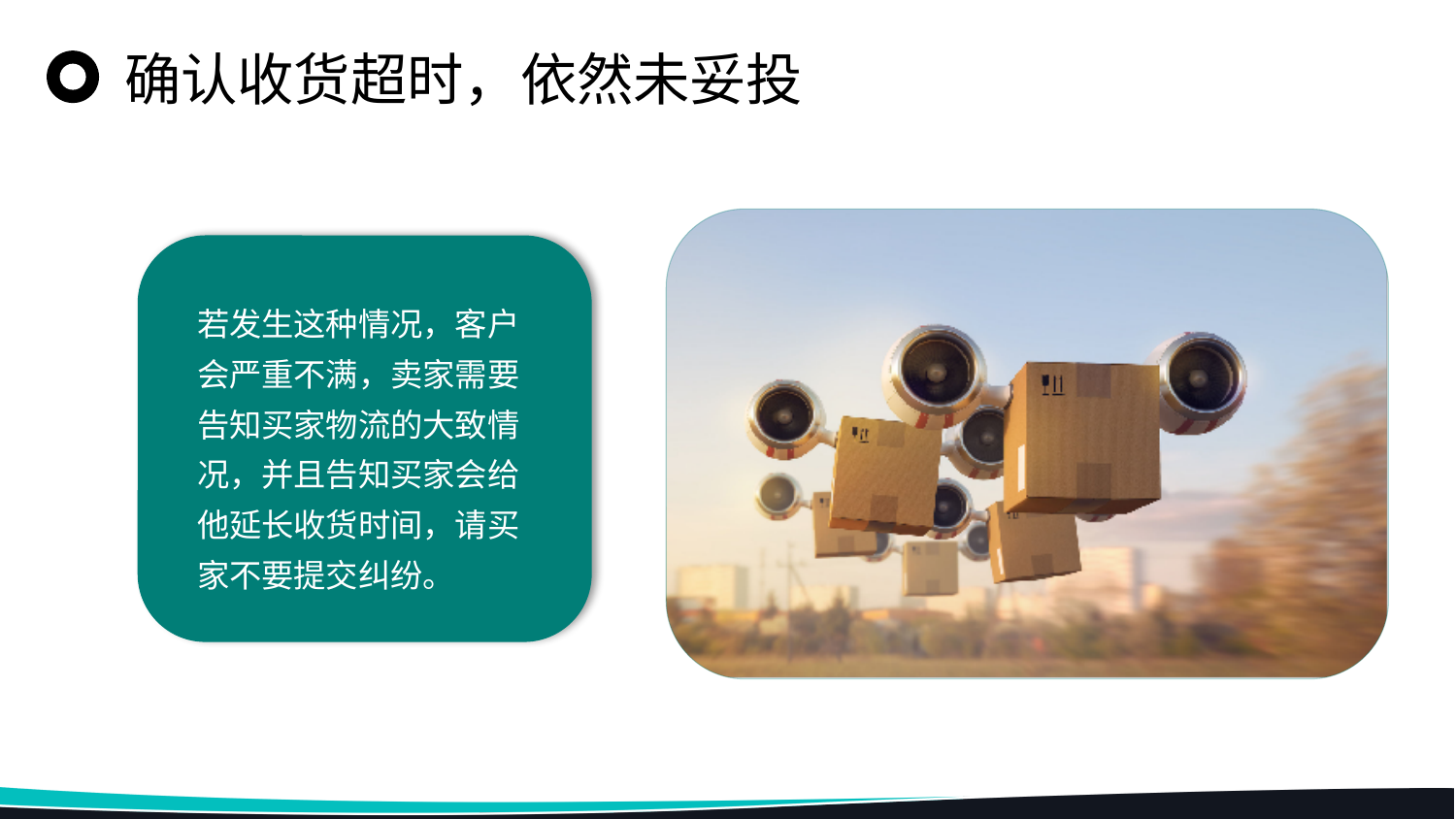

确认收货超时，依然未妥投

若发生这种情况，客户会严重不满，卖家需要告知买家物流的大致情况，并且告知买家会给他延长收货时间，请买家不要提交纠纷。